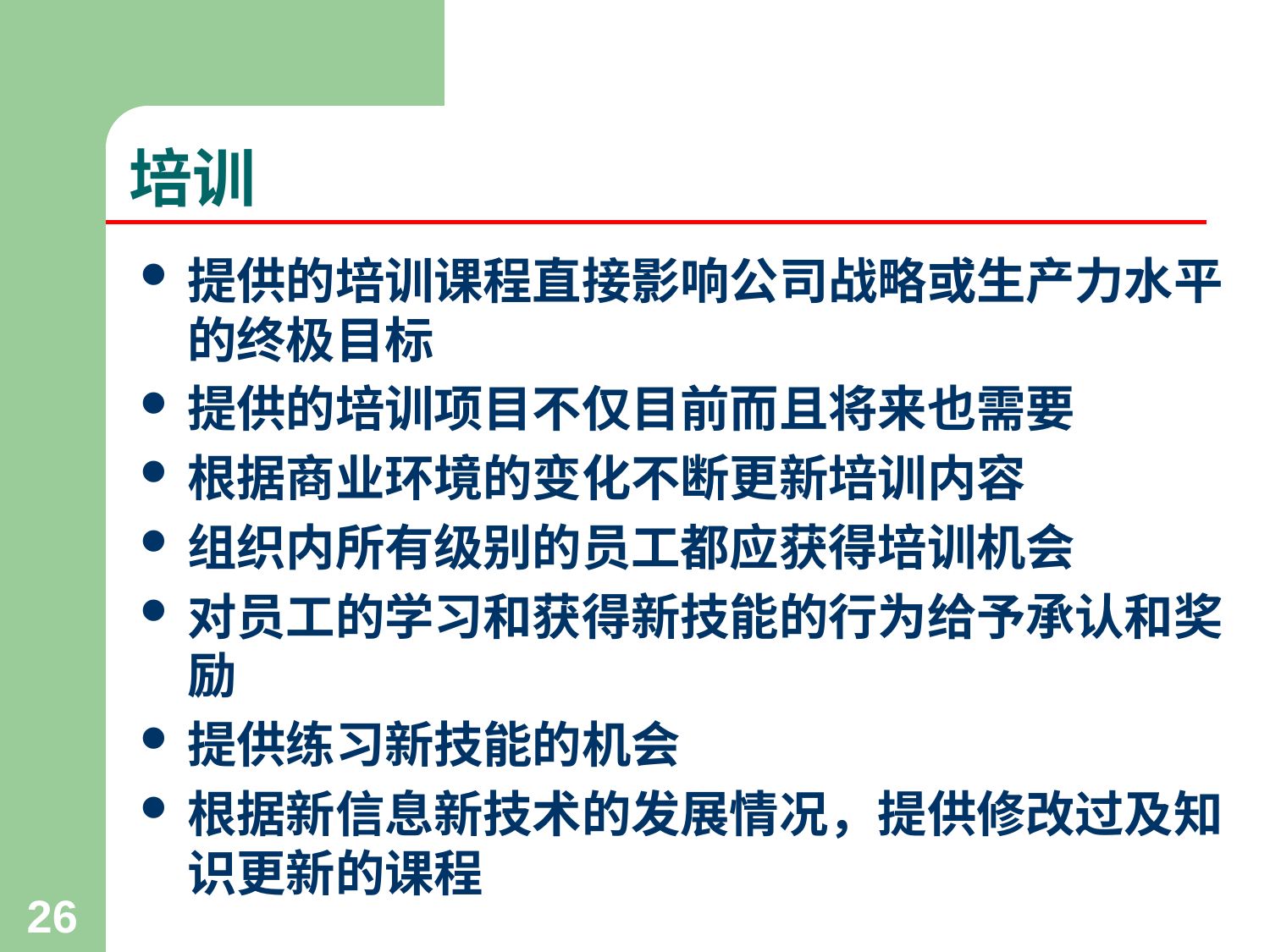

培训
提供的培训课程直接影响公司战略或生产力水平的终极目标
提供的培训项目不仅目前而且将来也需要
根据商业环境的变化不断更新培训内容
组织内所有级别的员工都应获得培训机会
对员工的学习和获得新技能的行为给予承认和奖励
提供练习新技能的机会
根据新信息新技术的发展情况，提供修改过及知识更新的课程
# 26